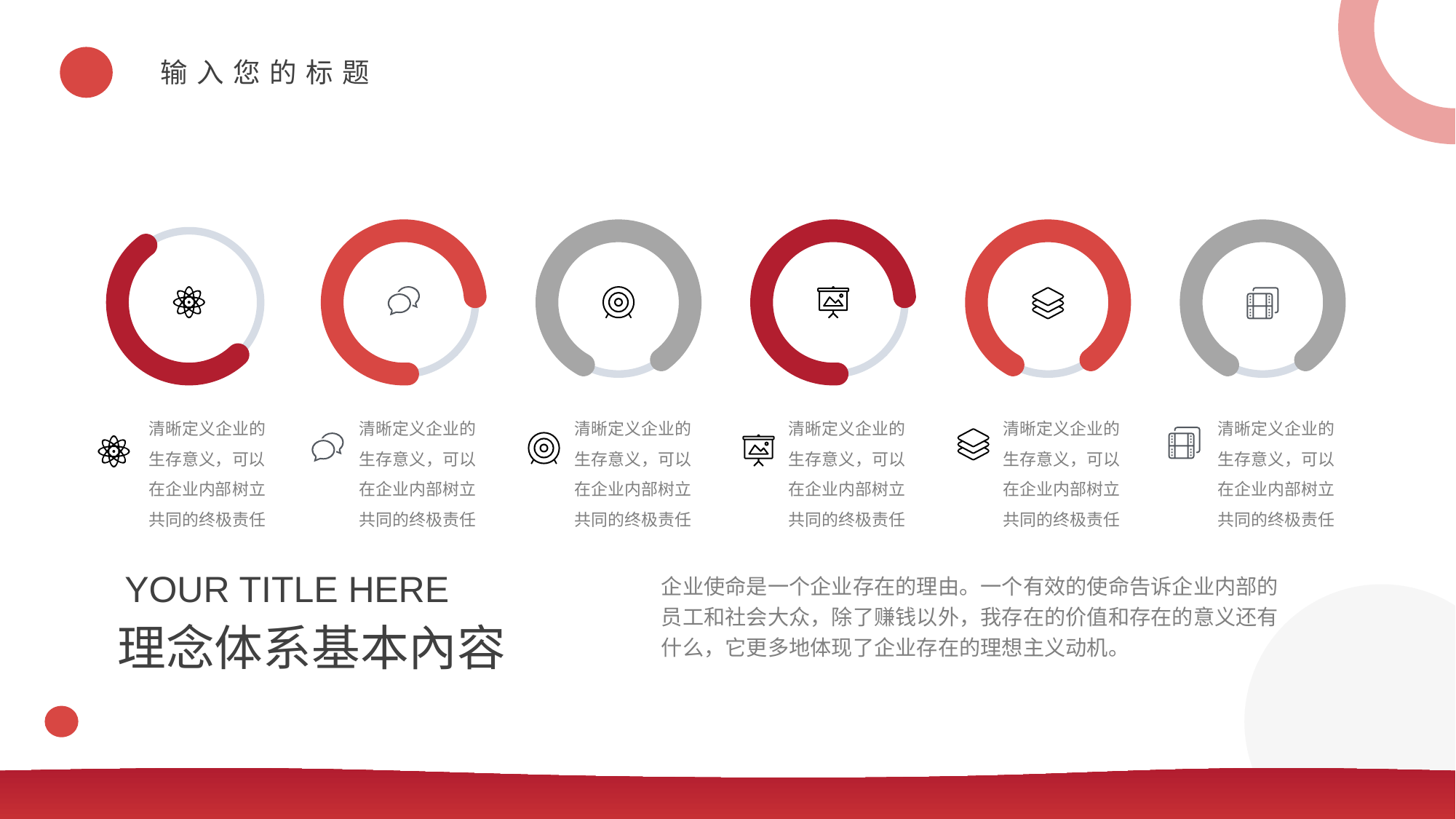

输入您的标题

清晰定义企业的生存意义，可以在企业内部树立共同的终极责任
清晰定义企业的生存意义，可以在企业内部树立共同的终极责任
清晰定义企业的生存意义，可以在企业内部树立共同的终极责任
清晰定义企业的生存意义，可以在企业内部树立共同的终极责任
清晰定义企业的生存意义，可以在企业内部树立共同的终极责任
清晰定义企业的生存意义，可以在企业内部树立共同的终极责任
YOUR TITLE HERE
企业使命是一个企业存在的理由。一个有效的使命告诉企业内部的员工和社会大众，除了赚钱以外，我存在的价值和存在的意义还有什么，它更多地体现了企业存在的理想主义动机。

理念体系基本內容